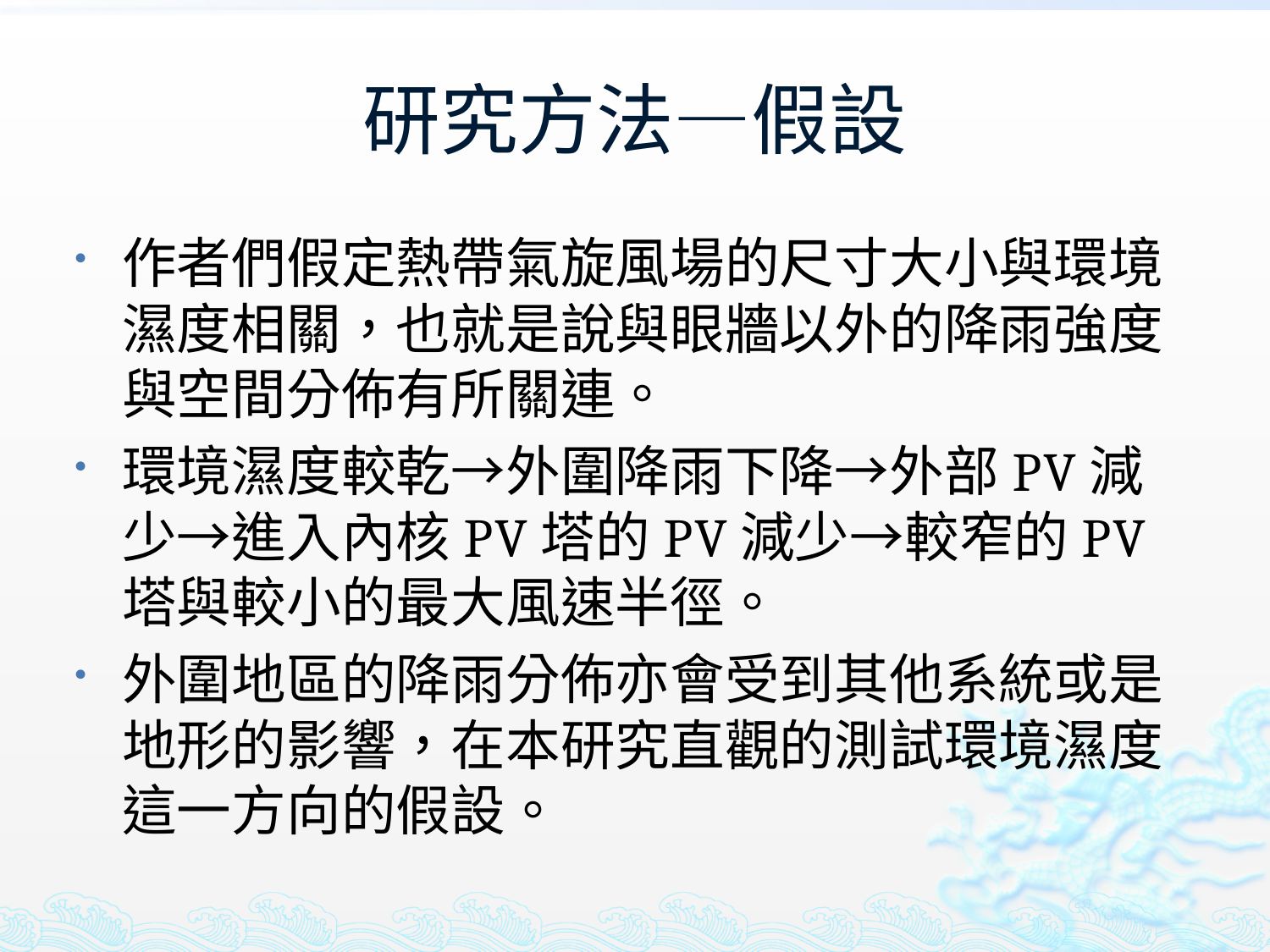

# 研究方法—假設
作者們假定熱帶氣旋風場的尺寸大小與環境濕度相關，也就是說與眼牆以外的降雨強度與空間分佈有所關連。
環境濕度較乾→外圍降雨下降→外部PV減少→進入內核PV塔的PV減少→較窄的PV塔與較小的最大風速半徑。
外圍地區的降雨分佈亦會受到其他系統或是地形的影響，在本研究直觀的測試環境濕度這一方向的假設。